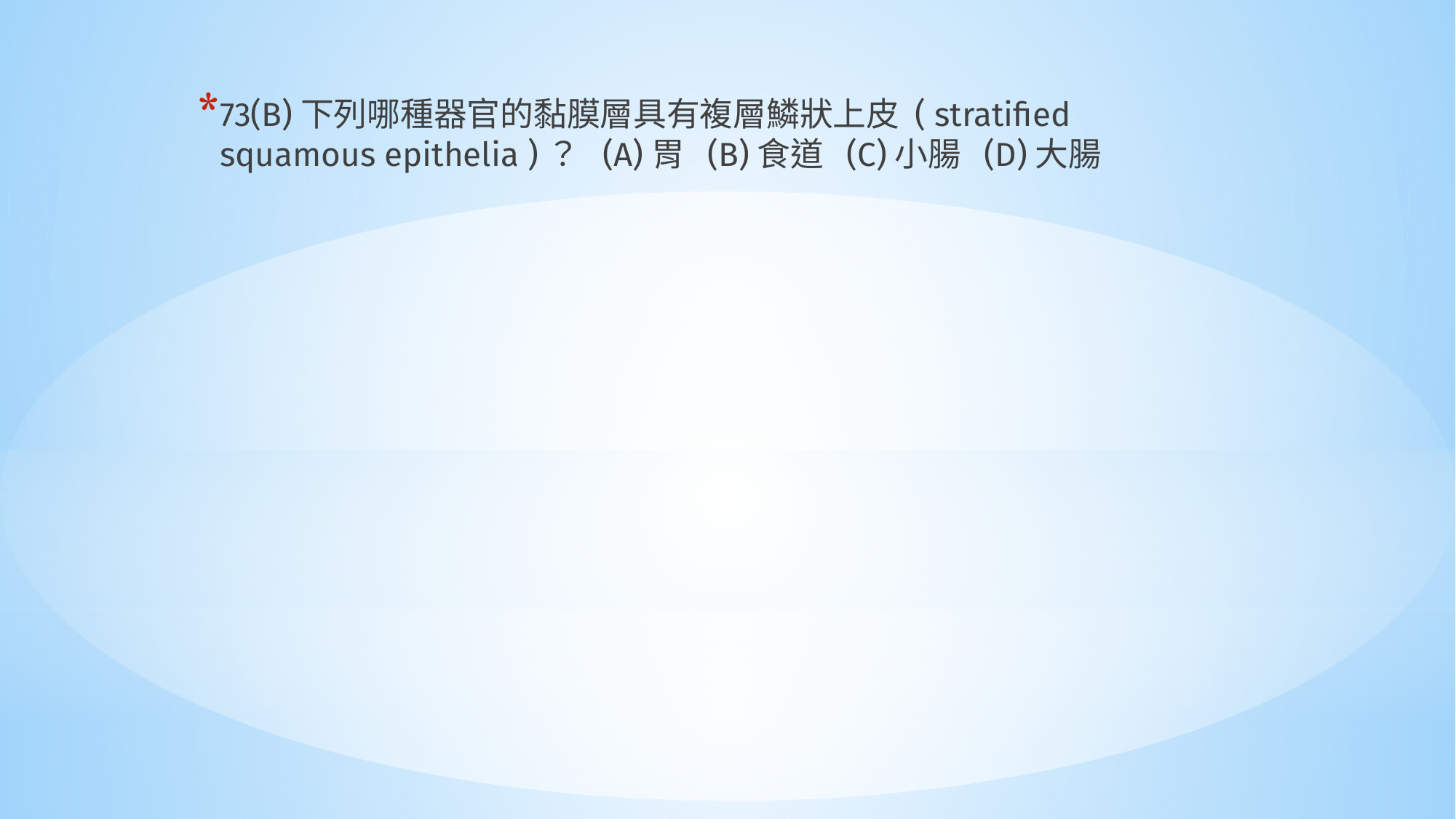

73(B)下列哪種器官的黏膜層具有複層鱗狀上皮 ( stratified squamous epithelia )？  (A)胃  (B)食道  (C)小腸  (D)大腸
#